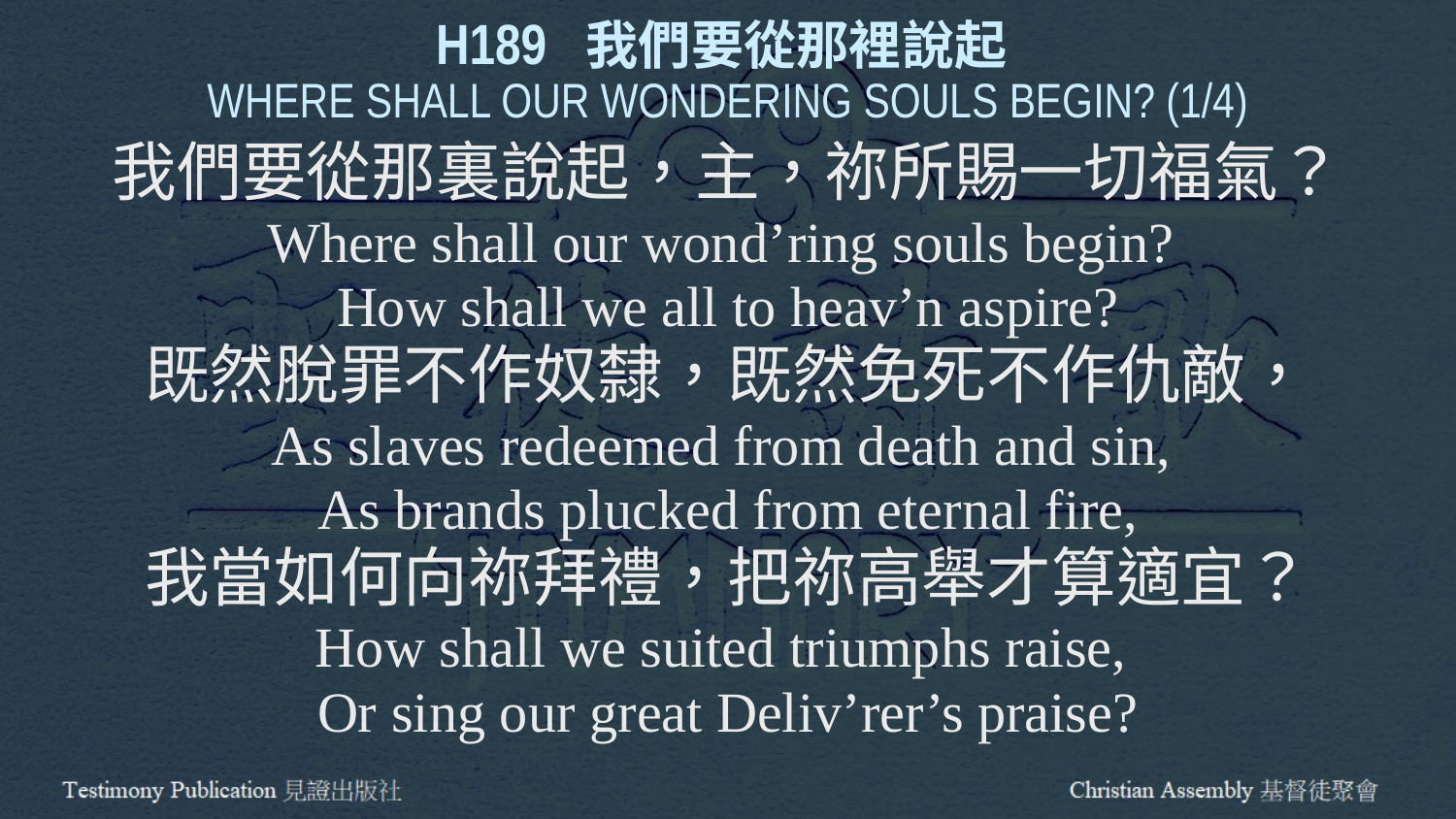

H189  我們要從那裡說起
WHERE SHALL OUR WONDERING SOULS BEGIN? (1/4)
我們要從那裏說起，主，祢所賜一切福氣？
Where shall our wond’ring souls begin?
How shall we all to heav’n aspire?
既然脫罪不作奴隸，既然免死不作仇敵，
As slaves redeemed from death and sin,
As brands plucked from eternal fire,
我當如何向祢拜禮，把祢高舉才算適宜？
How shall we suited triumphs raise,
Or sing our great Deliv’rer’s praise?